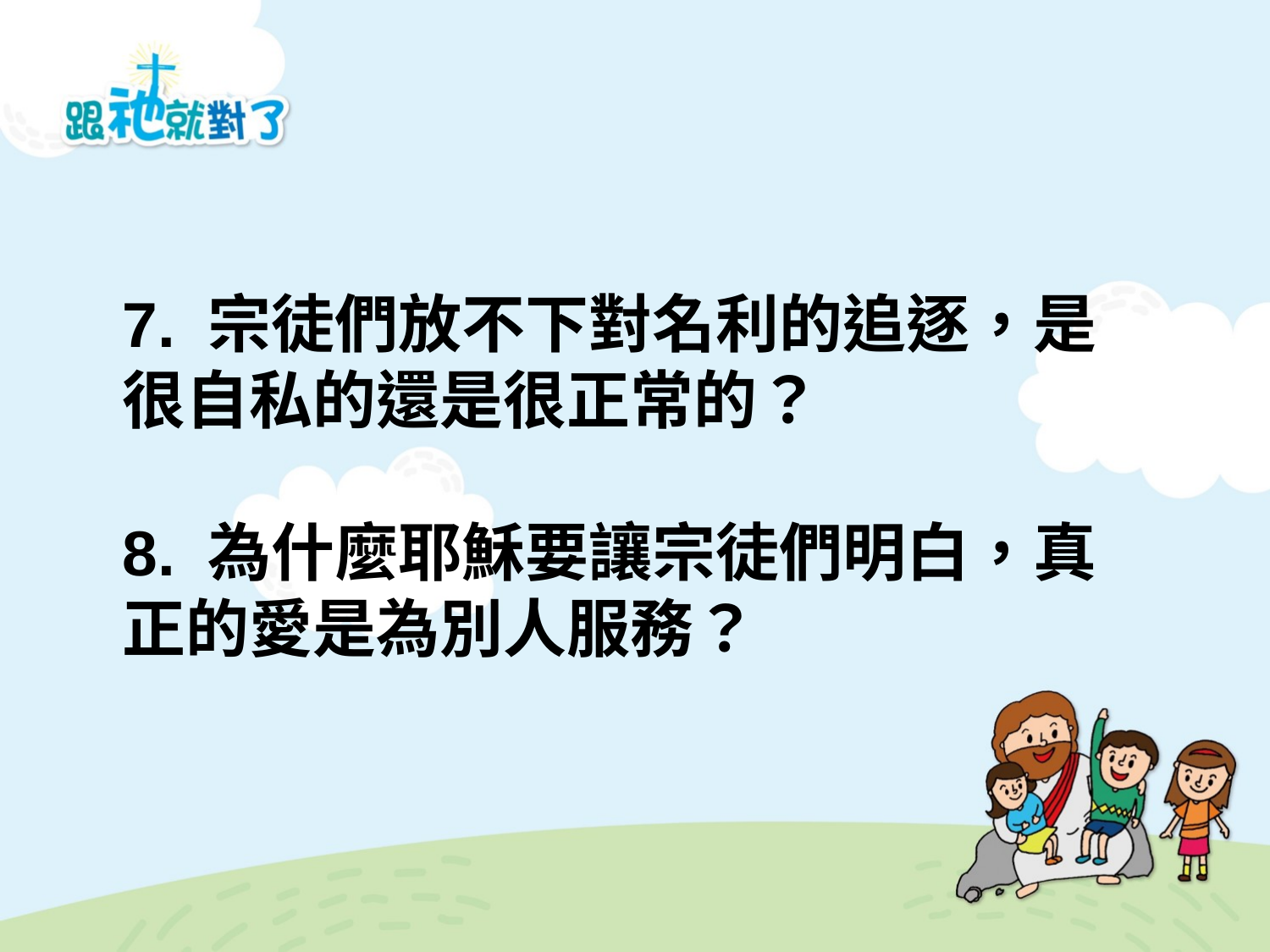

7. 宗徒們放不下對名利的追逐，是很自私的還是很正常的？

8. 為什麼耶穌要讓宗徒們明白，真正的愛是為別人服務？